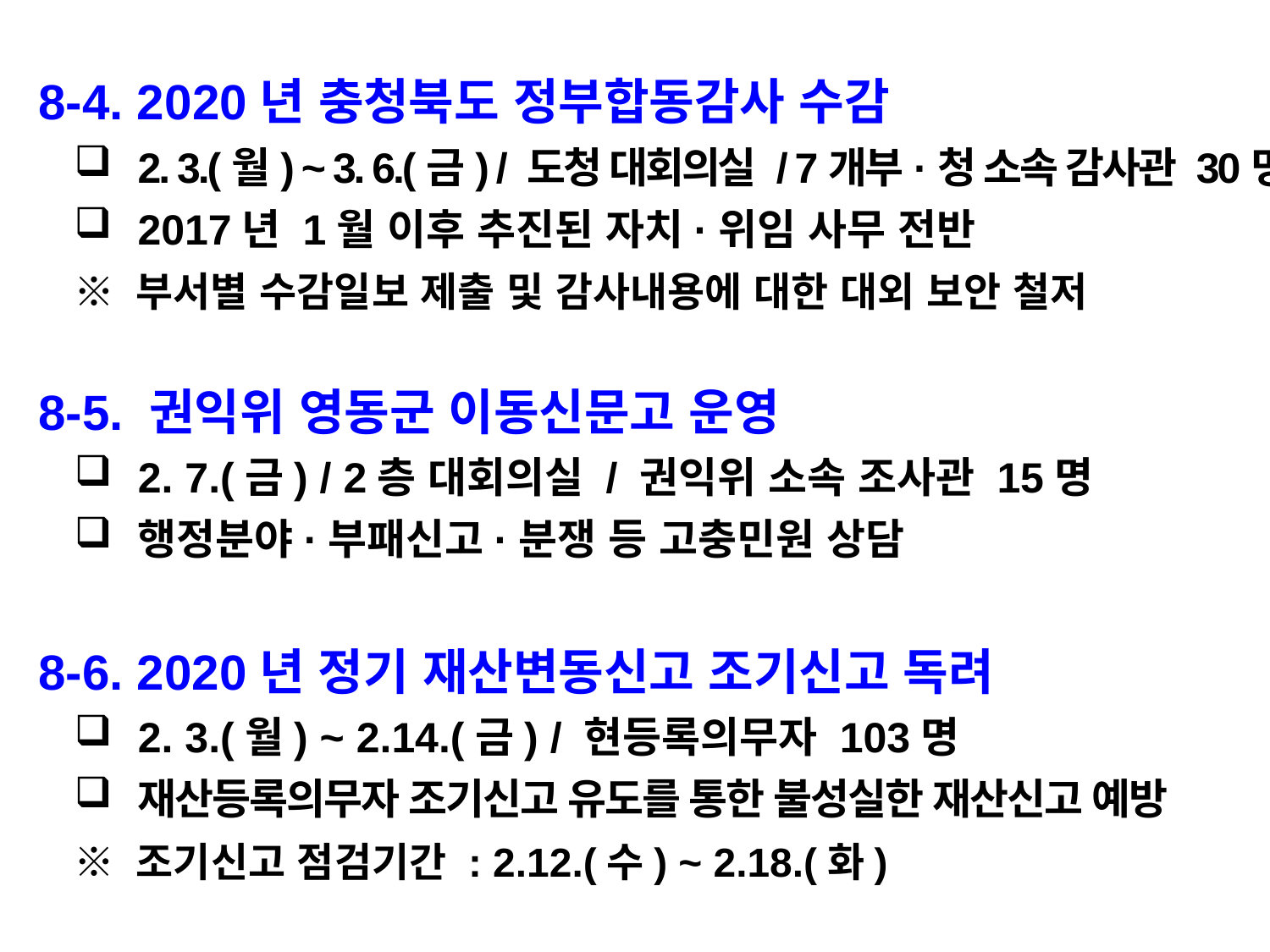

8-4. 2020년 충청북도 정부합동감사 수감
2. 3.(월) ~ 3. 6.(금) / 도청 대회의실 / 7개부·청 소속 감사관 30명
2017년 1월 이후 추진된 자치·위임 사무 전반
※ 부서별 수감일보 제출 및 감사내용에 대한 대외 보안 철저

  8-5. 권익위 영동군 이동신문고 운영
2. 7.(금) / 2층 대회의실 / 권익위 소속 조사관 15명
행정분야·부패신고·분쟁 등 고충민원 상담

  8-6. 2020년 정기 재산변동신고 조기신고 독려
2. 3.(월) ~ 2.14.(금) / 현등록의무자 103명
재산등록의무자 조기신고 유도를 통한 불성실한 재산신고 예방
※ 조기신고 점검기간 : 2.12.(수) ~ 2.18.(화)